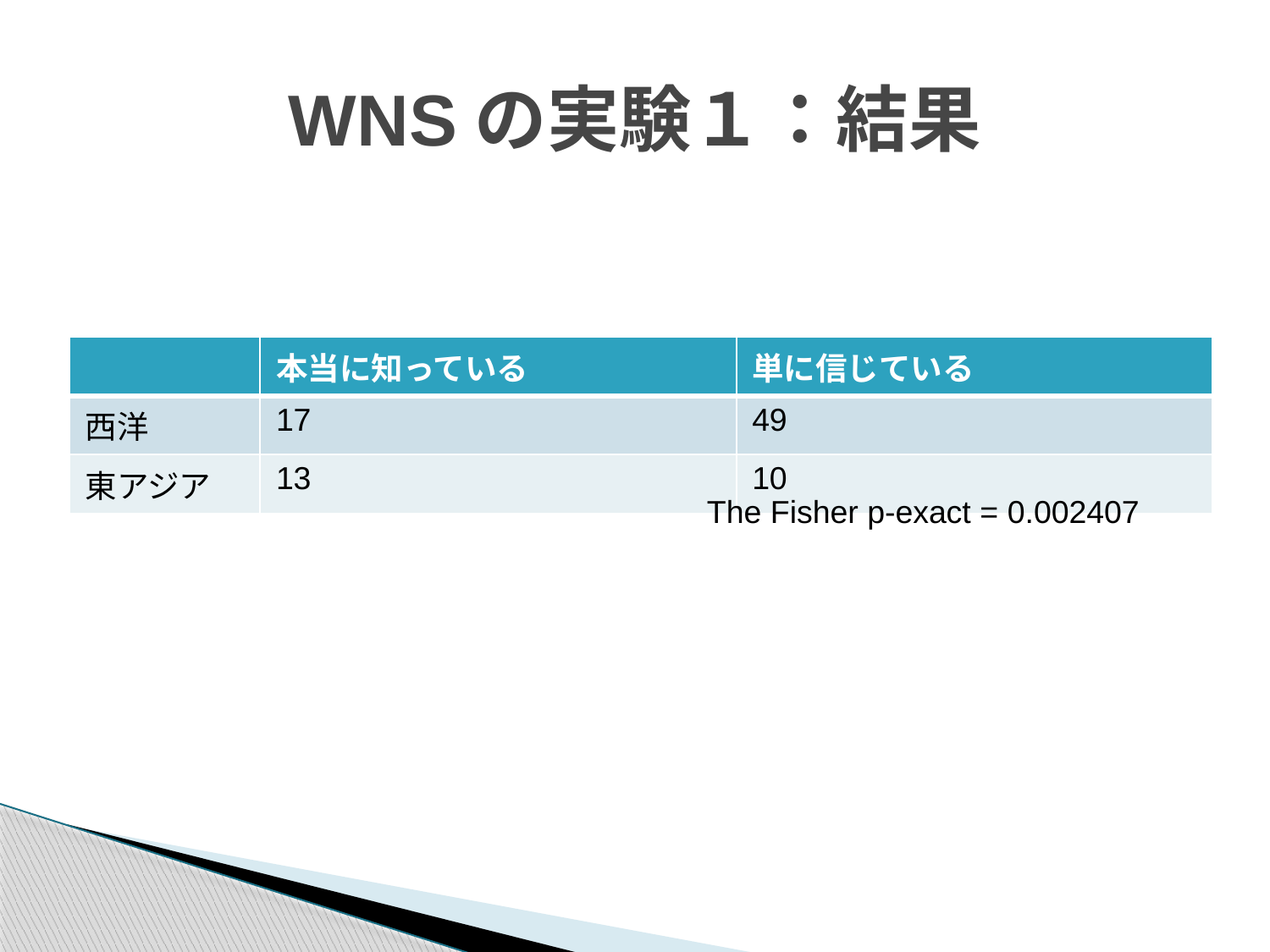

# WNSの実験１：結果
|  | 本当に知っている | 単に信じている |
| --- | --- | --- |
| 西洋 | 17 | 49 |
| 東アジア | 13 | 10 |
The Fisher p-exact = 0.002407